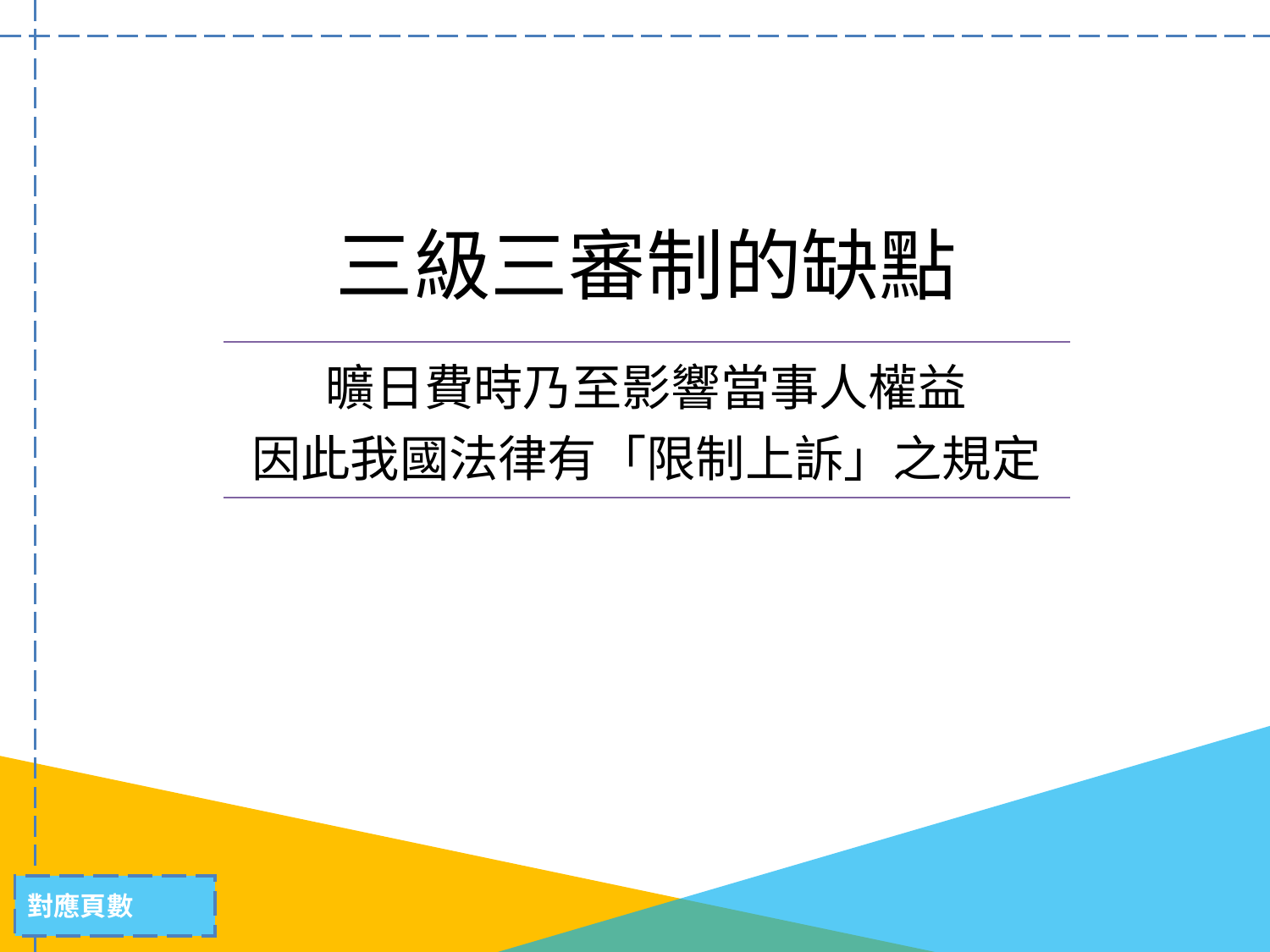

# 三級三審制的缺點
| 曠日費時乃至影響當事人權益 因此我國法律有「限制上訴」之規定 |
| --- |